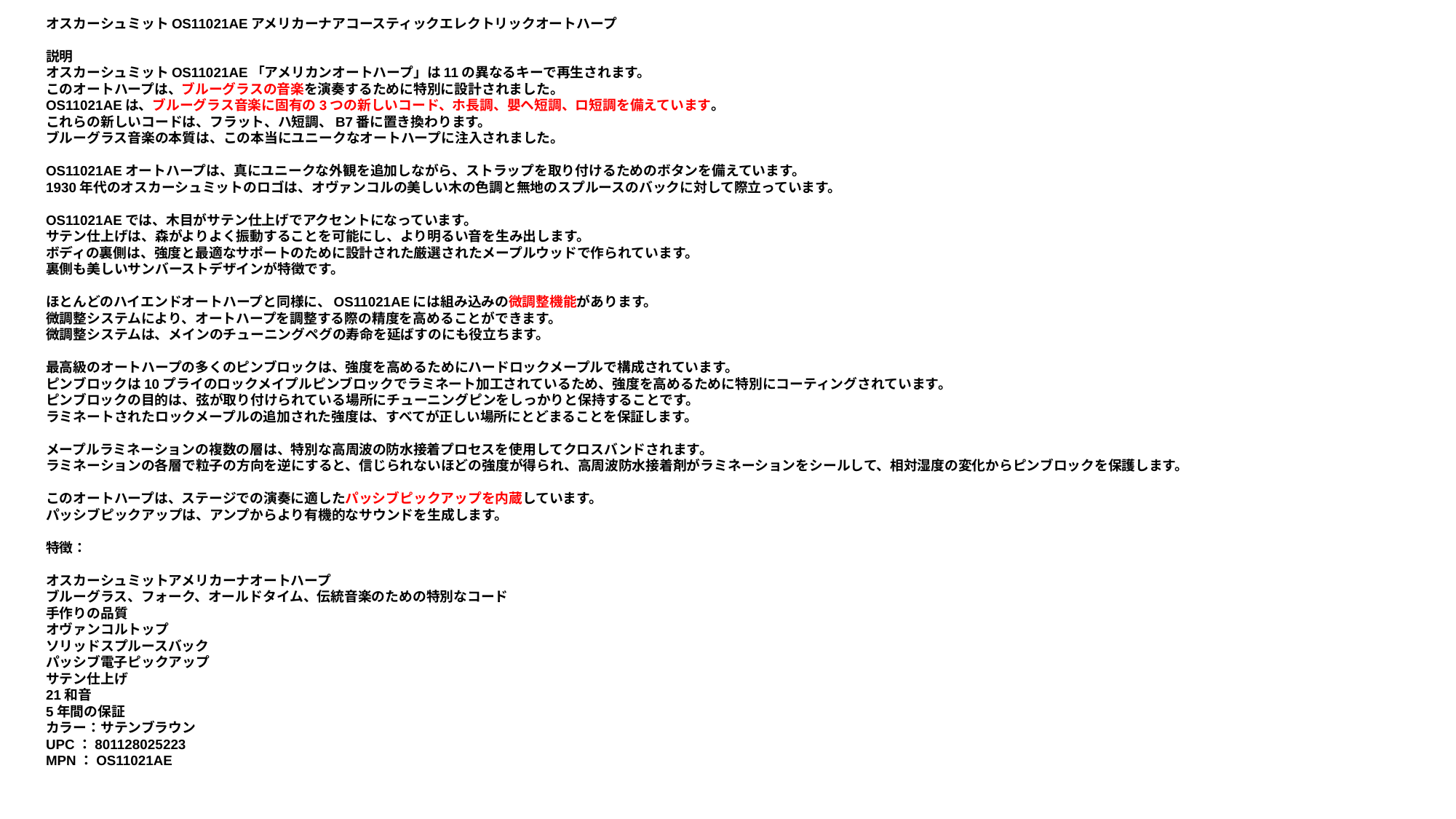

オスカーシュミットOS11021AEアメリカーナアコースティックエレクトリックオートハープ

説明
オスカーシュミットOS11021AE「アメリカンオートハープ」は11の異なるキーで再生されます。
このオートハープは、ブルーグラスの音楽を演奏するために特別に設計されました。
OS11021AEは、ブルーグラス音楽に固有の3つの新しいコード、ホ長調、嬰ヘ短調、ロ短調を備えています。
これらの新しいコードは、フラット、ハ短調、B7番に置き換わります。
ブルーグラス音楽の本質は、この本当にユニークなオートハープに注入されました。

OS11021AEオートハープは、真にユニークな外観を追加しながら、ストラップを取り付けるためのボタンを備えています。
1930年代のオスカーシュミットのロゴは、オヴァンコルの美しい木の色調と無地のスプルースのバックに対して際立っています。

OS11021AEでは、木目がサテン仕上げでアクセントになっています。
サテン仕上げは、森がよりよく振動することを可能にし、より明るい音を生み出します。
ボディの裏側は、強度と最適なサポートのために設計された厳選されたメープルウッドで作られています。
裏側も美しいサンバーストデザインが特徴です。

ほとんどのハイエンドオートハープと同様に、OS11021AEには組み込みの微調整機能があります。
微調整システムにより、オートハープを調整する際の精度を高めることができます。
微調整システムは、メインのチューニングペグの寿命を延ばすのにも役立ちます。

最高級のオートハープの多くのピンブロックは、強度を高めるためにハードロックメープルで構成されています。
ピンブロックは10プライのロックメイプルピンブロックでラミネート加工されているため、強度を高めるために特別にコーティングされています。
ピンブロックの目的は、弦が取り付けられている場所にチューニングピンをしっかりと保持することです。
ラミネートされたロックメープルの追加された強度は、すべてが正しい場所にとどまることを保証します。

メープルラミネーションの複数の層は、特別な高周波の防水接着プロセスを使用してクロスバンドされます。
ラミネーションの各層で粒子の方向を逆にすると、信じられないほどの強度が得られ、高周波防水接着剤がラミネーションをシールして、相対湿度の変化からピンブロックを保護します。

このオートハープは、ステージでの演奏に適したパッシブピックアップを内蔵しています。
パッシブピックアップは、アンプからより有機的なサウンドを生成します。

特徴：

オスカーシュミットアメリカーナオートハープ
ブルーグラス、フォーク、オールドタイム、伝統音楽のための特別なコード
手作りの品質
オヴァンコルトップ
ソリッドスプルースバック
パッシブ電子ピックアップ
サテン仕上げ
21和音
5年間の保証
カラー：サテンブラウン
UPC：801128025223
MPN：OS11021AE